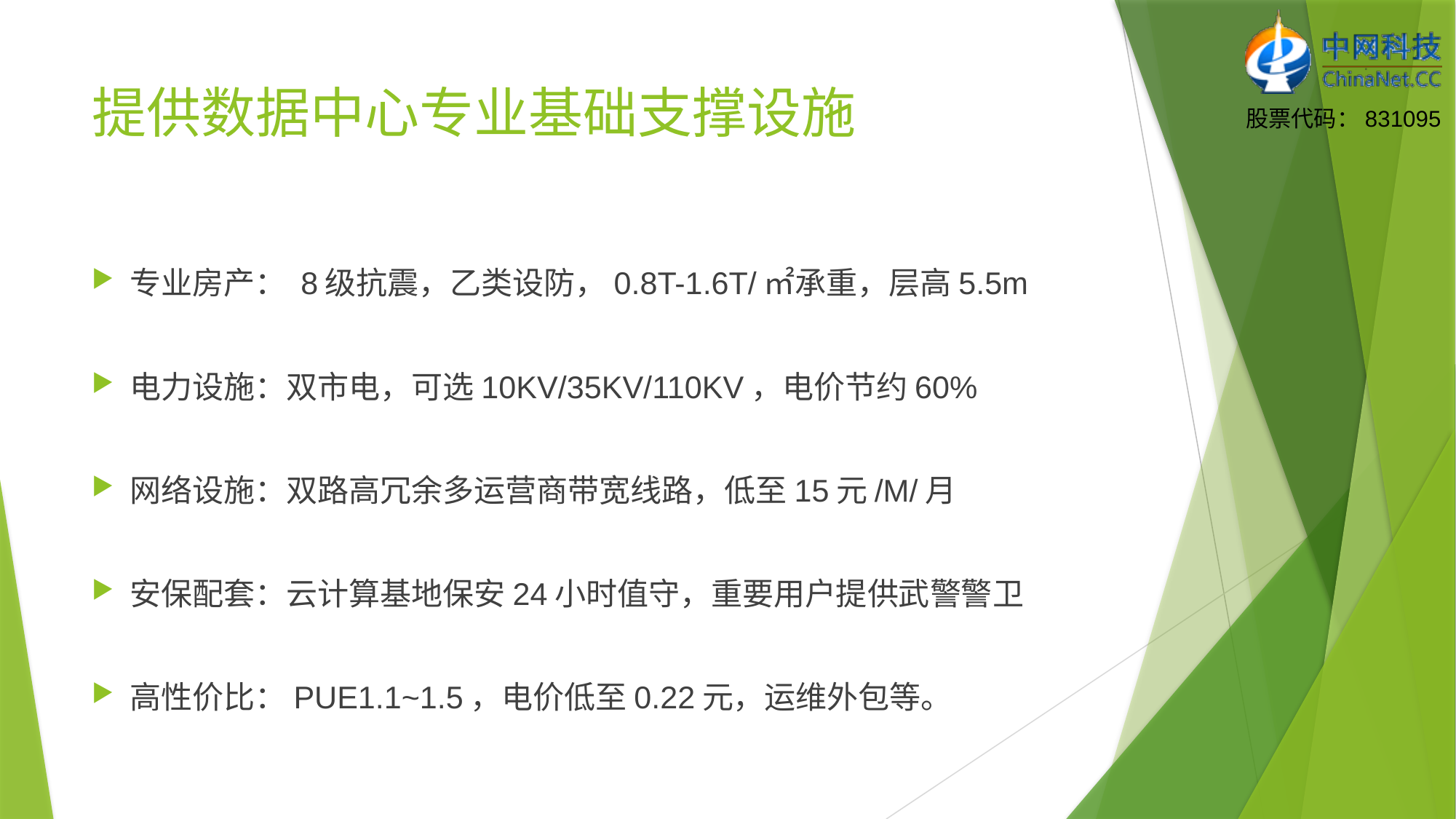

# 提供数据中心专业基础支撑设施
专业房产： 8级抗震，乙类设防，0.8T-1.6T/㎡承重，层高5.5m

电力设施：双市电，可选10KV/35KV/110KV，电价节约60%

网络设施：双路高冗余多运营商带宽线路，低至15元/M/月

安保配套：云计算基地保安24小时值守，重要用户提供武警警卫

高性价比：PUE1.1~1.5，电价低至0.22元，运维外包等。